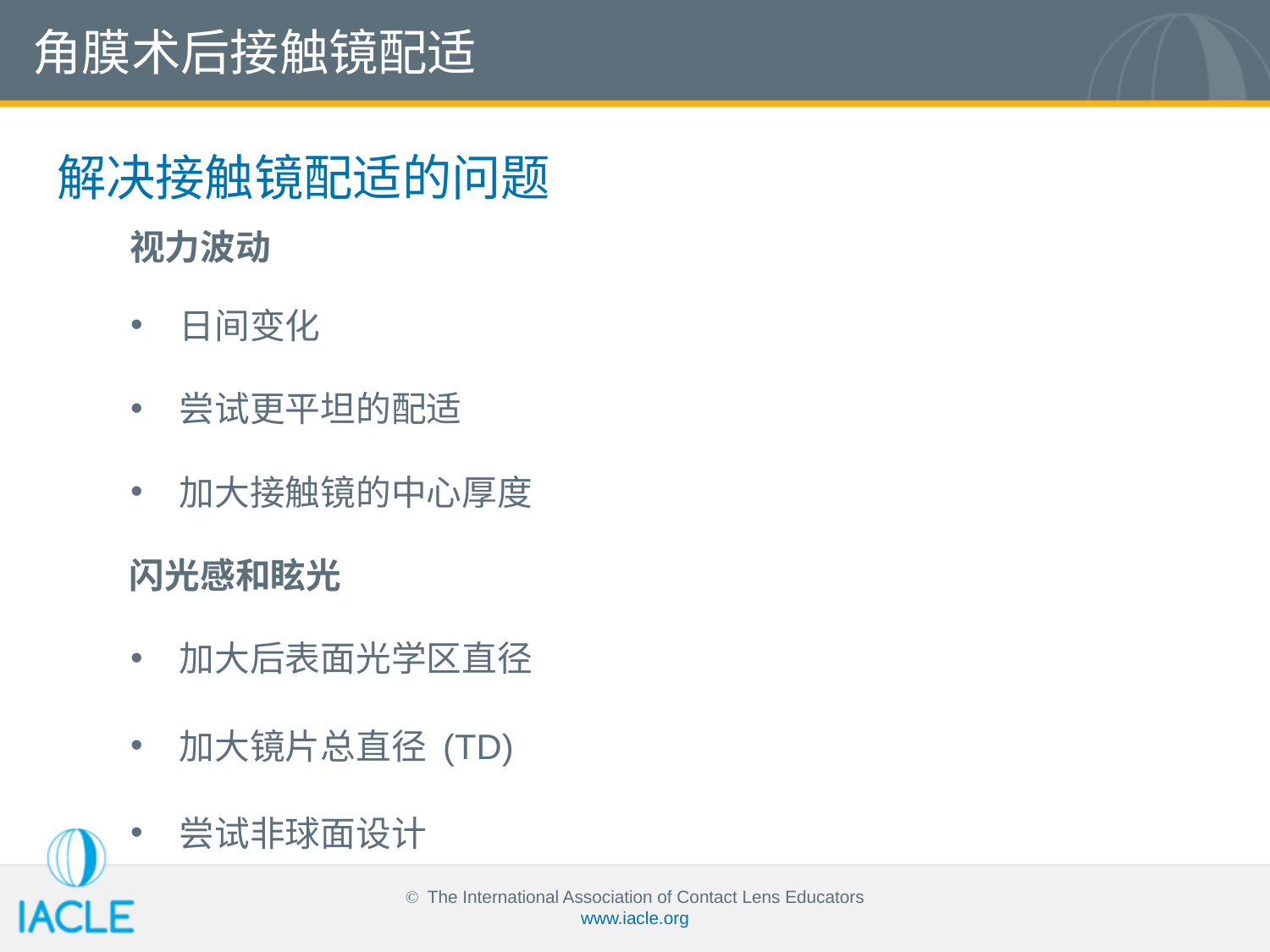

角膜术后接触镜配适
解决接触镜配适的问题
视力波动

日间变化
尝试更平坦的配适
加大接触镜的中心厚度
闪光感和眩光
加大后表面光学区直径
加大镜片总直径 (TD)
尝试非球面设计